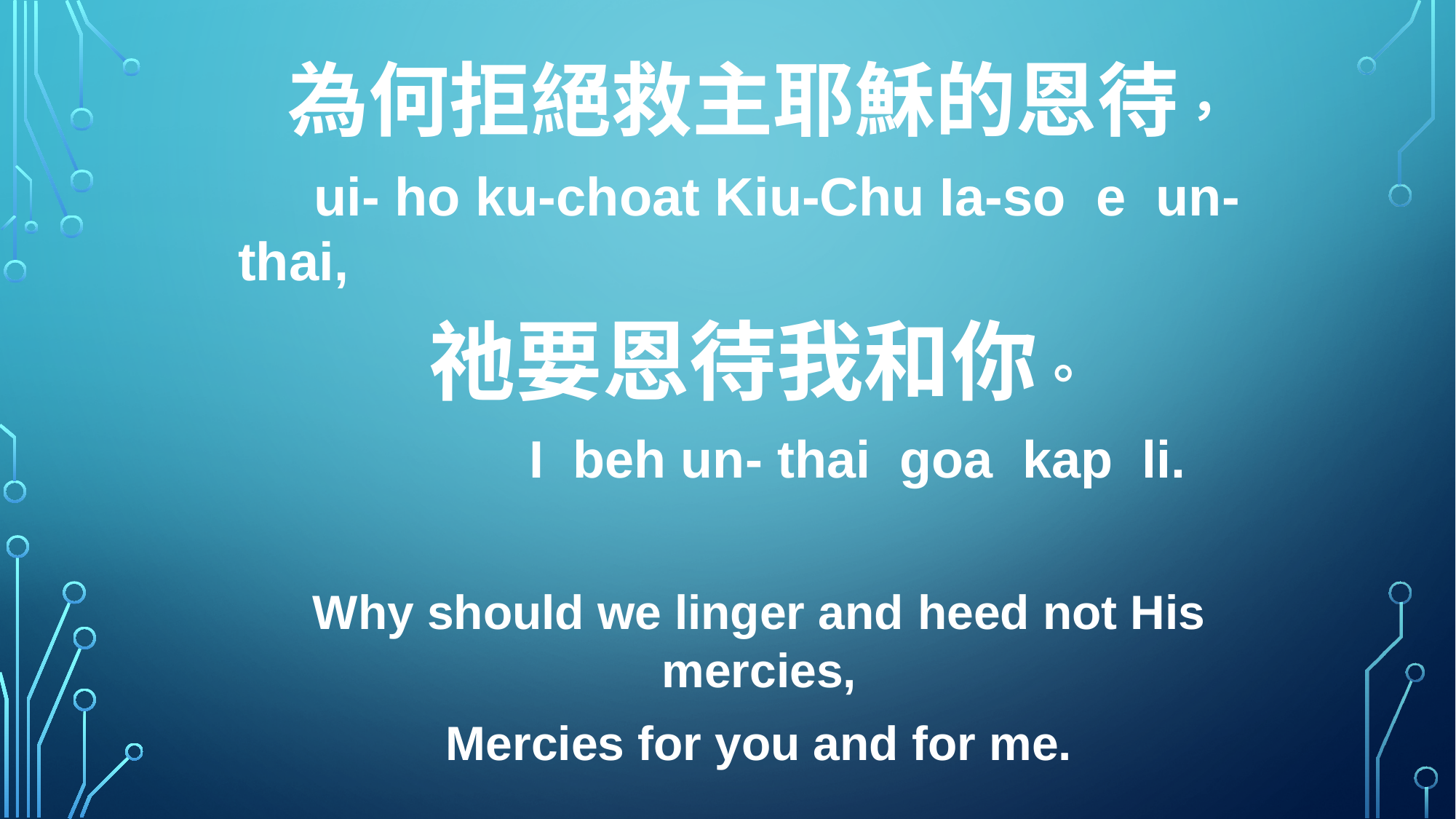

為何拒絕救主耶穌的恩待，
     ui- ho ku-choat Kiu-Chu Ia-so  e  un-thai,
祂要恩待我和你。
                    I  beh un- thai  goa  kap  li.

Why should we linger and heed not His mercies,
Mercies for you and for me.